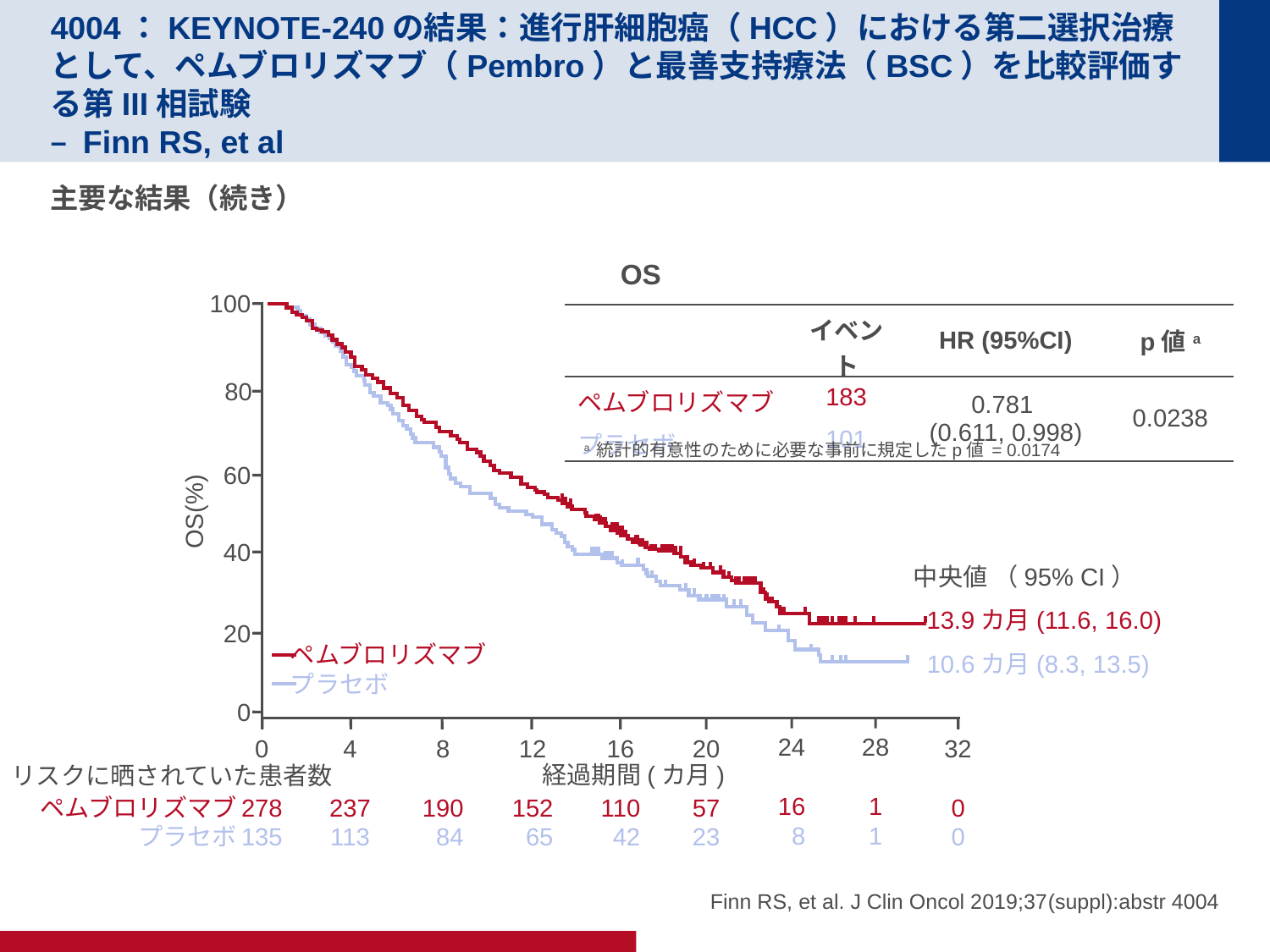

# 4004：KEYNOTE-240の結果：進行肝細胞癌（HCC）における第二選択治療として、ペムブロリズマブ（Pembro）と最善支持療法（BSC）を比較評価する第III相試験 – Finn RS, et al
主要な結果（続き）

OS
100

80

60

OS(%)
40

20
ペムブロリズマブ
プラセボ

0

24

16
8
16

110
42

28

1
1
20

57
23
32

0
0

0

278
135

4

237
113

8

190
84

12

152
65
経過期間(カ月)
ペムブロリズマブ
 プラセボ

|  | イベント | HR (95%CI) | p値a |
| --- | --- | --- | --- |
| ペムブロリズマブ | 183 | 0.781 (0.611, 0.998) | 0.0238 |
| プラセボ | 101 |  |  |
 a 統計的有意性のために必要な事前に規定したp値 = 0.0174
中央値 （95% CI）
13.9カ月(11.6, 16.0)
10.6カ月(8.3, 13.5)
リスクに晒されていた患者数
Finn RS, et al. J Clin Oncol 2019;37(suppl):abstr 4004